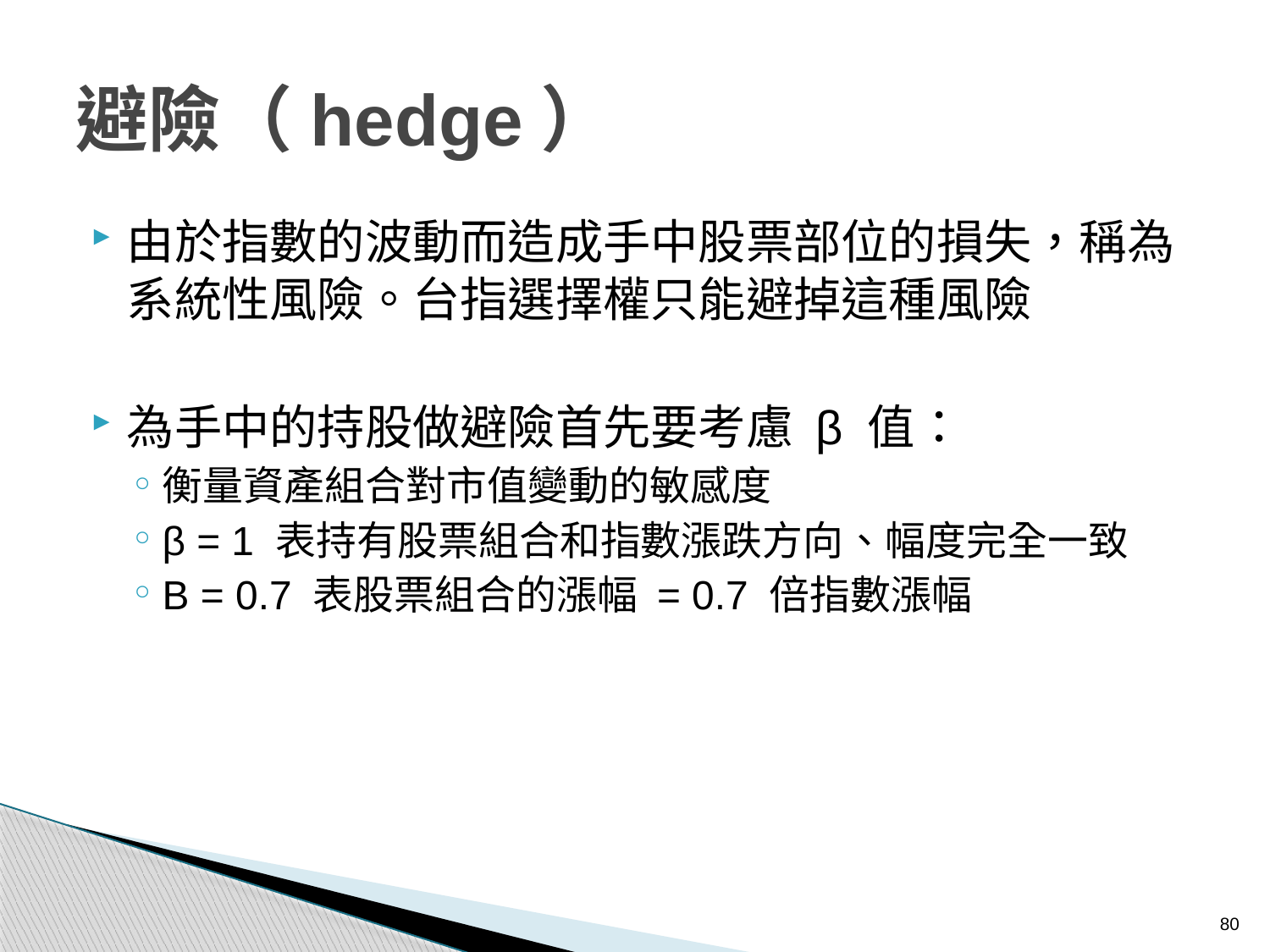

# 避險（hedge）
由於指數的波動而造成手中股票部位的損失，稱為系統性風險。台指選擇權只能避掉這種風險

為手中的持股做避險首先要考慮 β 值：
衡量資產組合對市值變動的敏感度
β = 1 表持有股票組合和指數漲跌方向、幅度完全一致
Β = 0.7 表股票組合的漲幅 = 0.7 倍指數漲幅

80